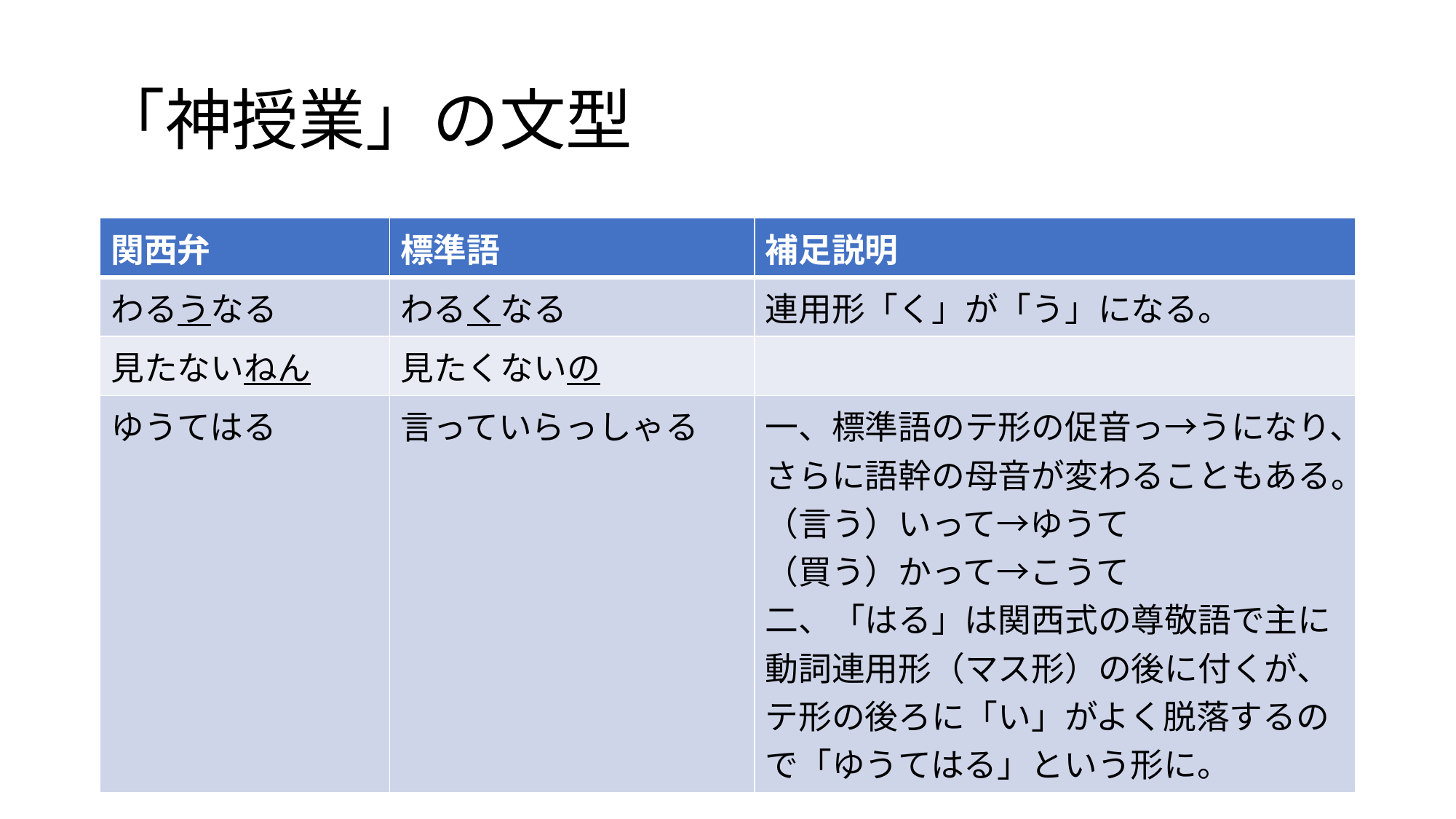

# 「神授業」の文型
| 関西弁 | 標準語 | 補足説明 |
| --- | --- | --- |
| わるうなる | わるくなる | 連用形「く」が「う」になる。 |
| 見たないねん | 見たくないの |  |
| ゆうてはる | 言っていらっしゃる | 一、標準語のテ形の促音っ→うになり、さらに語幹の母音が変わることもある。 （言う）いって→ゆうて （買う）かって→こうて 二、「はる」は関西式の尊敬語で主に動詞連用形（マス形）の後に付くが、テ形の後ろに「い」がよく脱落するので「ゆうてはる」という形に。 |